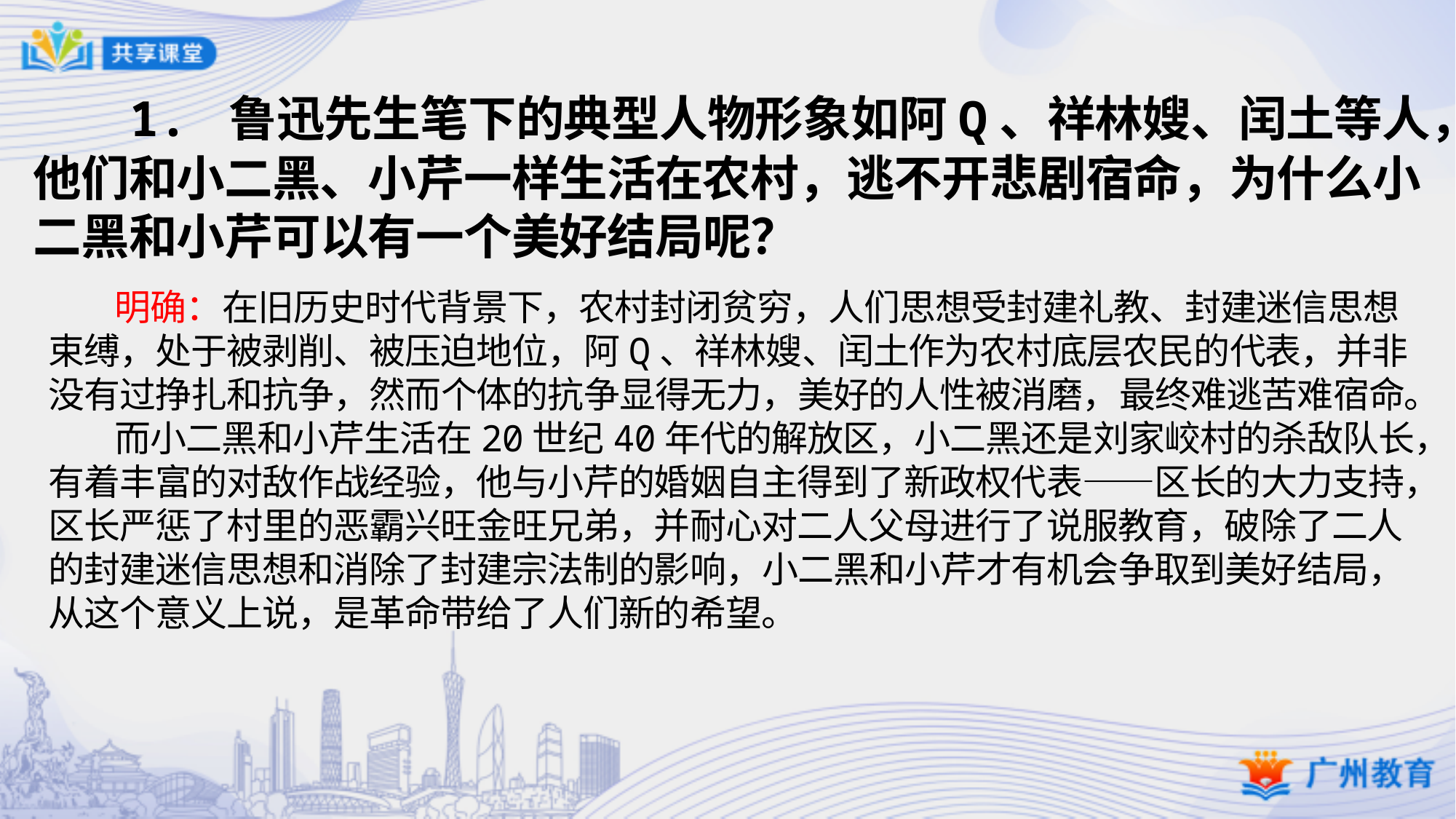

1. 鲁迅先生笔下的典型人物形象如阿Q、祥林嫂、闰土等人，他们和小二黑、小芹一样生活在农村，逃不开悲剧宿命，为什么小二黑和小芹可以有一个美好结局呢？
明确：在旧历史时代背景下，农村封闭贫穷，人们思想受封建礼教、封建迷信思想束缚，处于被剥削、被压迫地位，阿Q、祥林嫂、闰土作为农村底层农民的代表，并非没有过挣扎和抗争，然而个体的抗争显得无力，美好的人性被消磨，最终难逃苦难宿命。
而小二黑和小芹生活在20世纪40年代的解放区，小二黑还是刘家峧村的杀敌队长，有着丰富的对敌作战经验，他与小芹的婚姻自主得到了新政权代表——区长的大力支持，区长严惩了村里的恶霸兴旺金旺兄弟，并耐心对二人父母进行了说服教育，破除了二人的封建迷信思想和消除了封建宗法制的影响，小二黑和小芹才有机会争取到美好结局，从这个意义上说，是革命带给了人们新的希望。